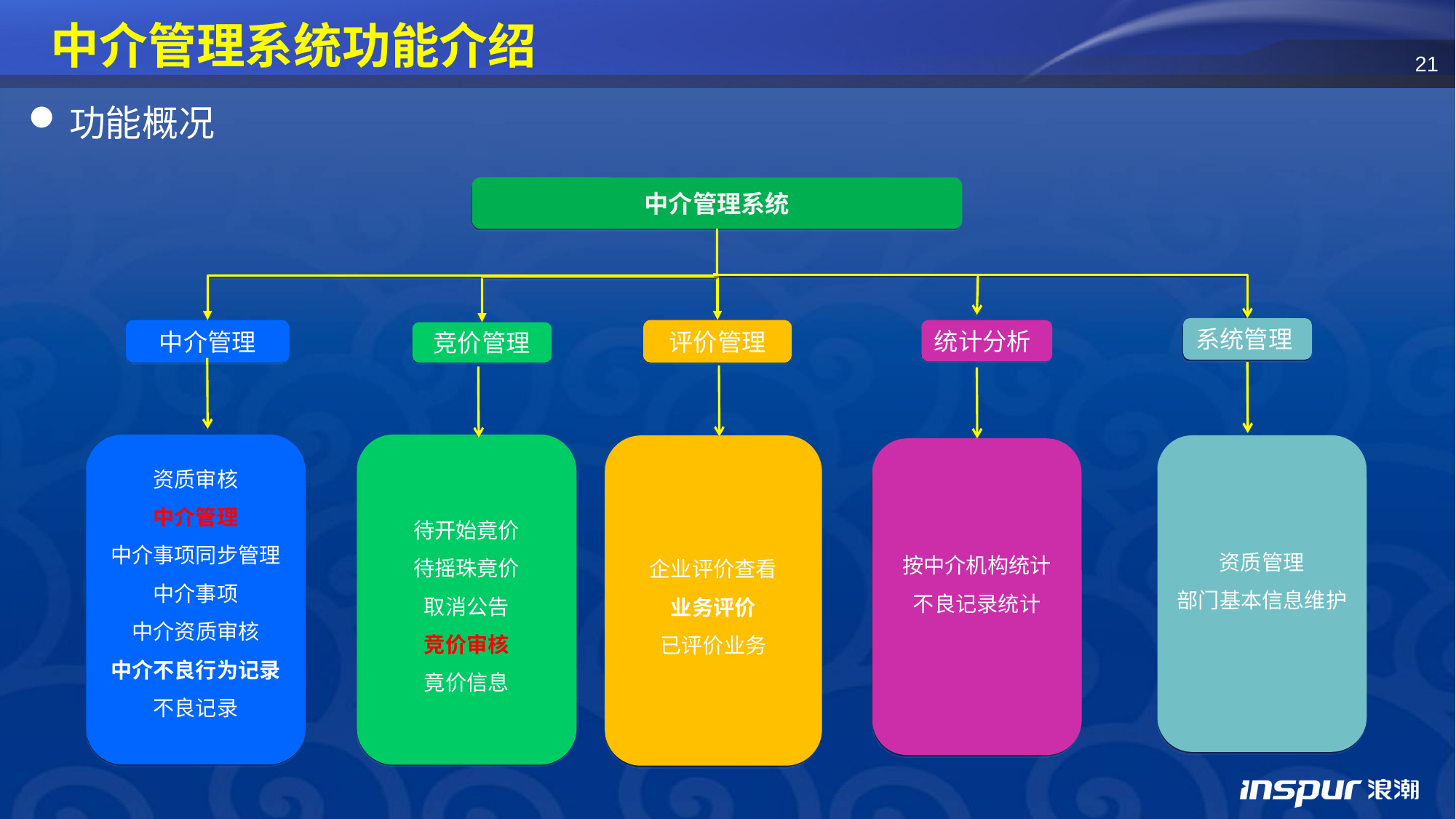

# 中介管理系统功能介绍
功能概况
中介管理系统
系统管理
中介管理
评价管理
企业评价查看
业务评价
已评价业务
统计分析
按中介机构统计
不良记录统计

竞价管理
待开始竟价
待摇珠竟价
取消公告
竞价审核
竟价信息
资质审核
中介管理
中介事项同步管理
中介事项
中介资质审核
中介不良行为记录
不良记录

资质管理
部门基本信息维护